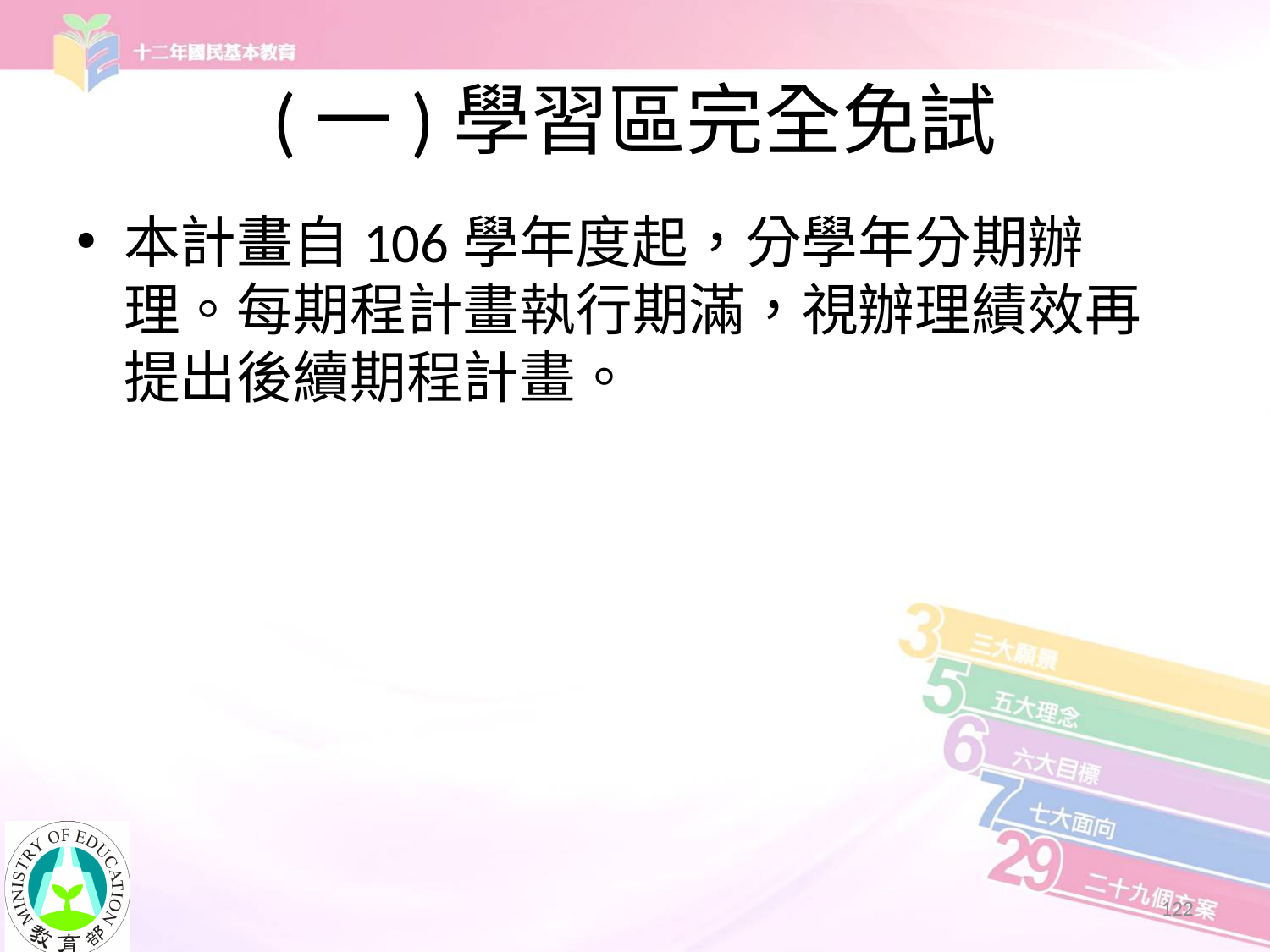

# (一)學習區完全免試
本計畫自106學年度起，分學年分期辦理。每期程計畫執行期滿，視辦理績效再提出後續期程計畫。
122